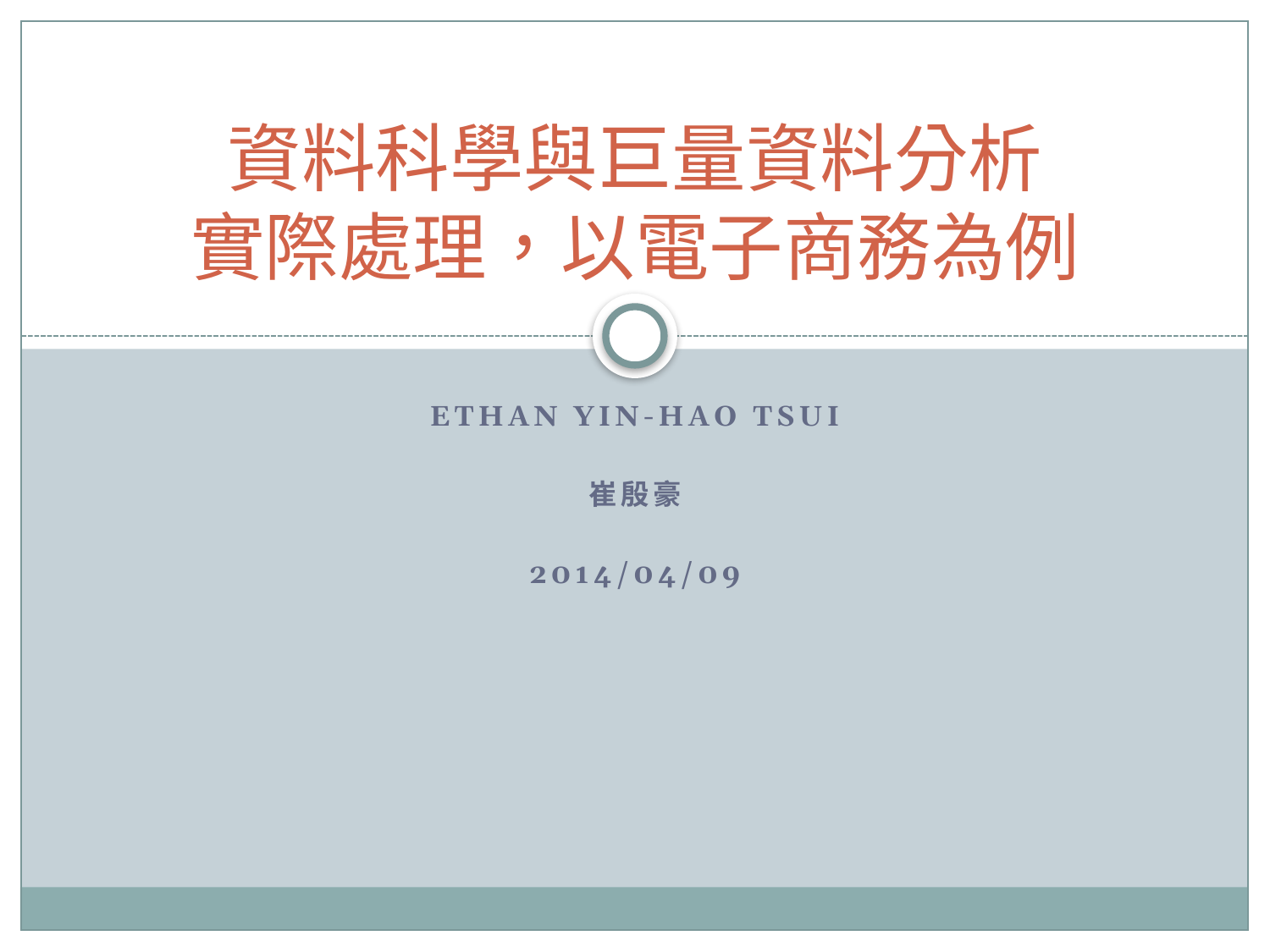

# 資料科學與巨量資料分析 實際處理，以電子商務為例
Ethan Yin-Hao Tsui

崔殷豪

2014/04/09